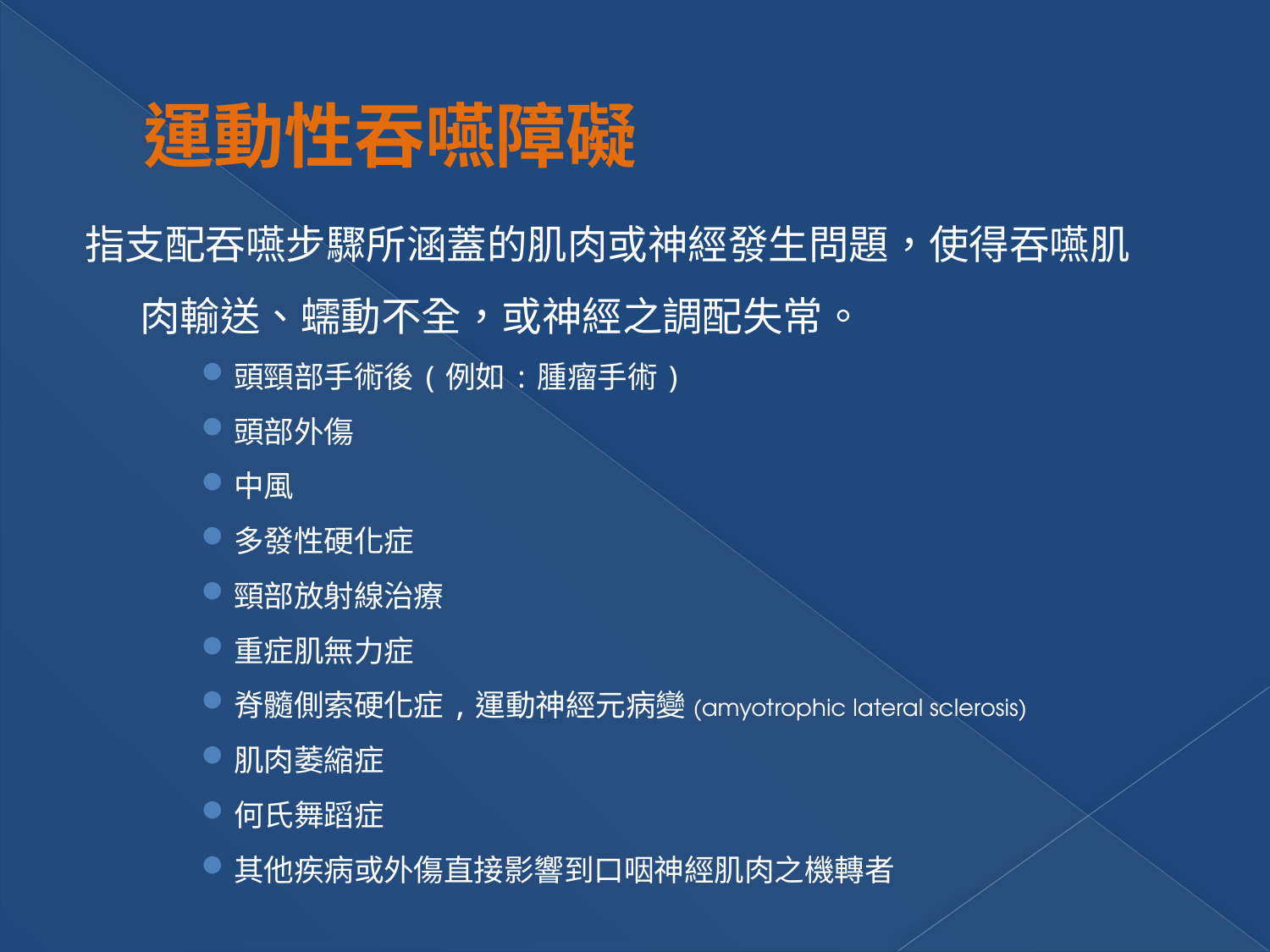

# 運動性吞嚥障礙
指支配吞嚥步驟所涵蓋的肌肉或神經發生問題，使得吞嚥肌肉輸送、蠕動不全，或神經之調配失常。
頭頸部手術後(例如:腫瘤手術)
頭部外傷
中風
多發性硬化症
頸部放射線治療
重症肌無力症
脊髓側索硬化症,運動神經元病變(amyotrophic lateral sclerosis)
肌肉萎縮症
何氏舞蹈症
其他疾病或外傷直接影響到口咽神經肌肉之機轉者